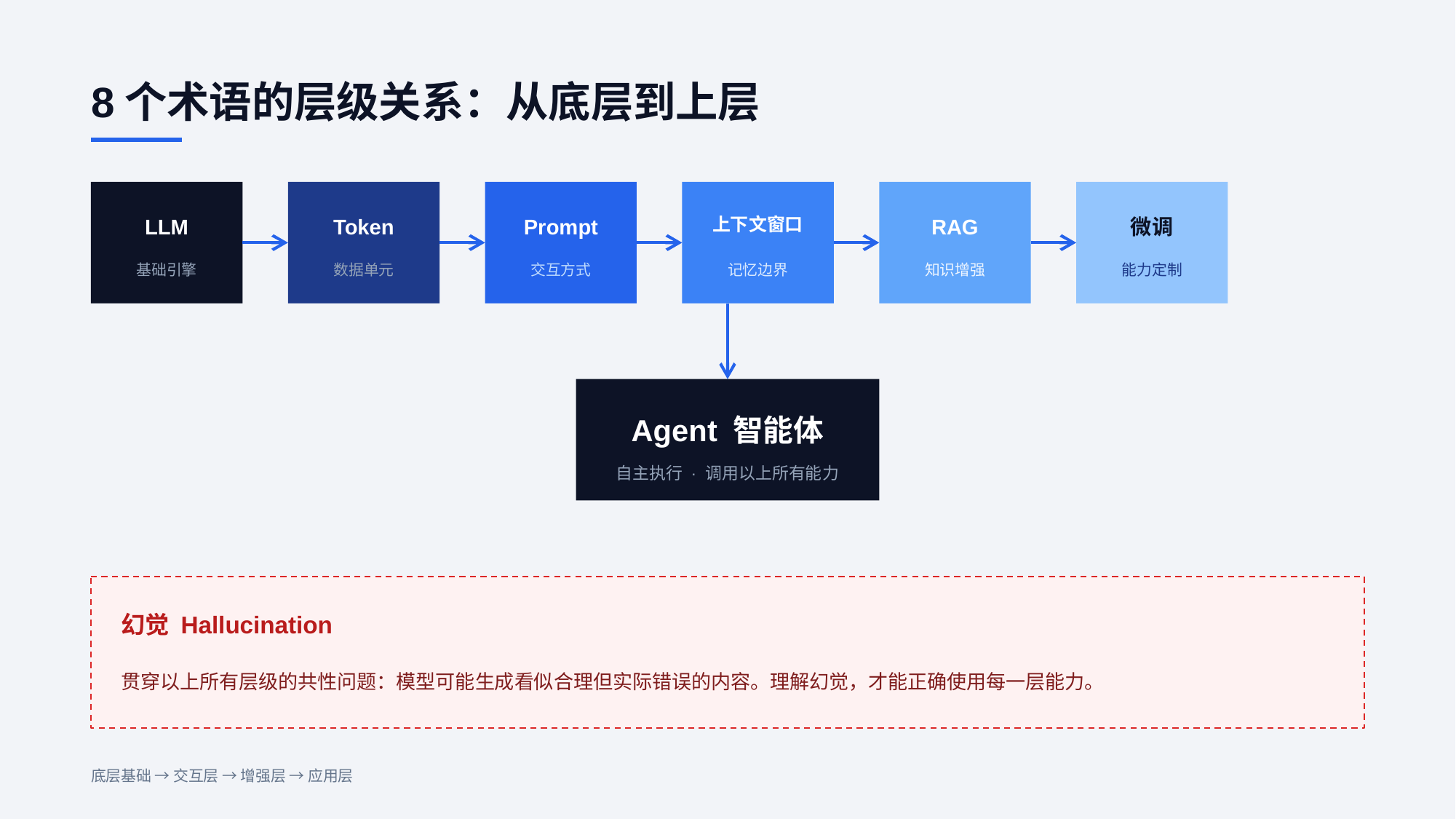

8个术语的层级关系：从底层到上层

上下文窗口
LLM
Token
Prompt
RAG
微调
基础引擎
数据单元
交互方式
记忆边界
知识增强
能力定制

Agent 智能体
自主执行 · 调用以上所有能力

幻觉 Hallucination
贯穿以上所有层级的共性问题：模型可能生成看似合理但实际错误的内容。理解幻觉，才能正确使用每一层能力。
底层基础 → 交互层 → 增强层 → 应用层